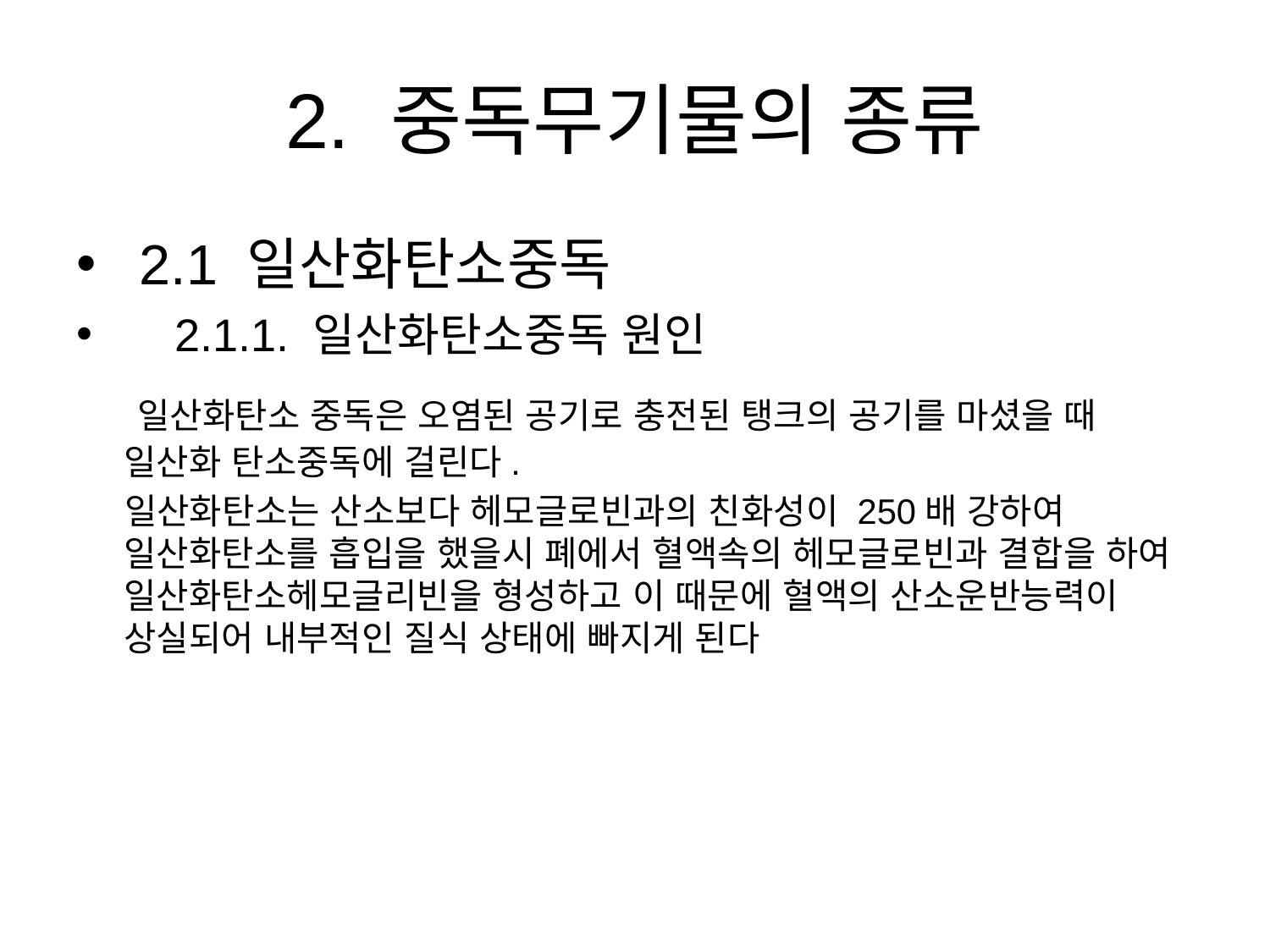

# 2. 중독무기물의 종류
 2.1 일산화탄소중독
    2.1.1. 일산화탄소중독 원인
   일산화탄소 중독은 오염된 공기로 충전된 탱크의 공기를 마셨을 때 일산화 탄소중독에 걸린다.
    일산화탄소는 산소보다 헤모글로빈과의 친화성이 250배 강하여 일산화탄소를 흡입을 했을시 폐에서 혈액속의 헤모글로빈과 결합을 하여 일산화탄소헤모글리빈을 형성하고 이 때문에 혈액의 산소운반능력이 상실되어 내부적인 질식 상태에 빠지게 된다